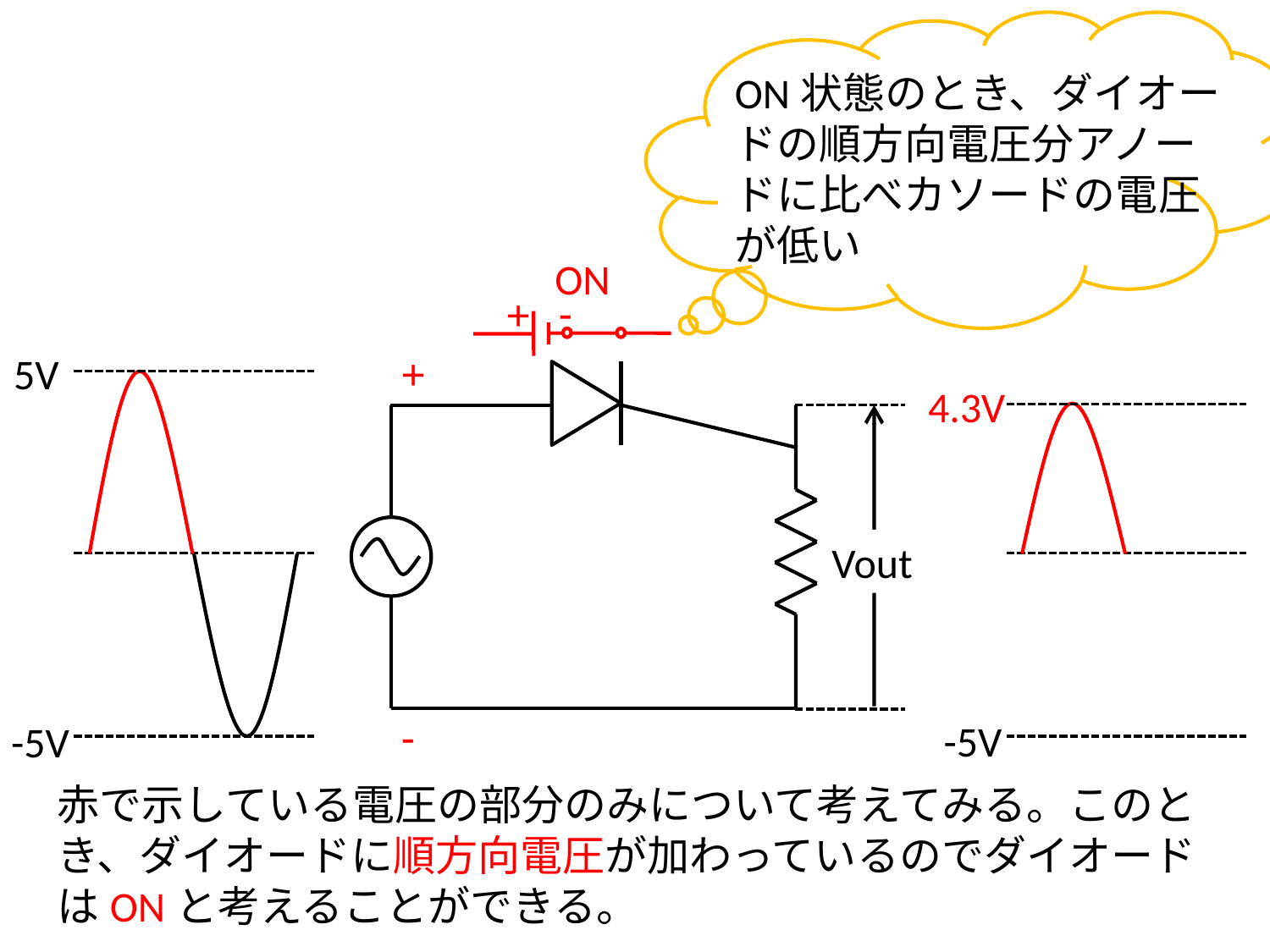

ON状態のとき、ダイオードの順方向電圧分アノードに比べカソードの電圧が低い
ON
-
+

5V
+

4.3V

Vout

-
-5V
-5V
赤で示している電圧の部分のみについて考えてみる。このとき、ダイオードに順方向電圧が加わっているのでダイオードはONと考えることができる。